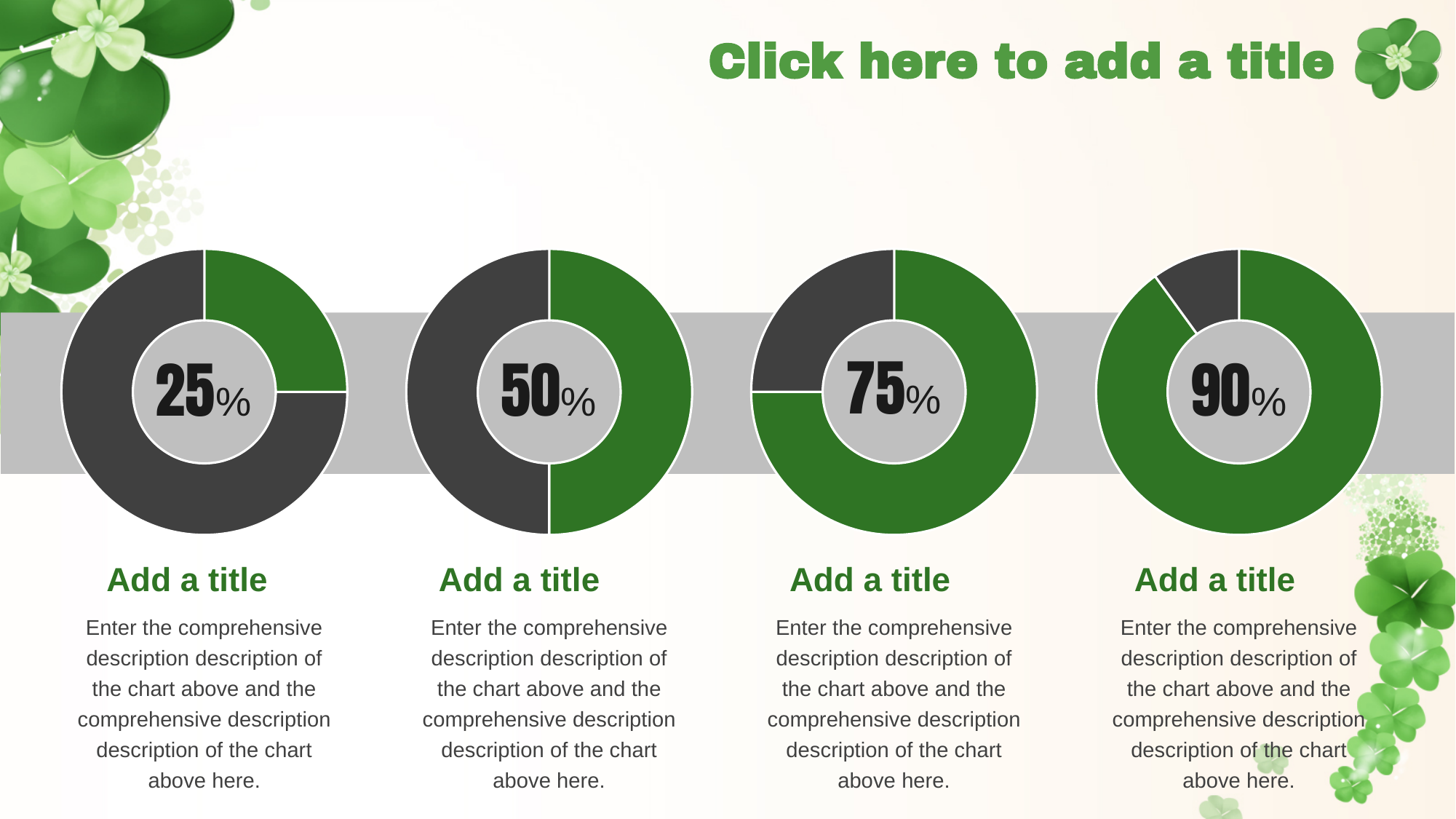

# Click here to add a title

### Chart

| Category | 列2 |
|---|---|
| A | 25.0 |
| 第二季度 | 75.0 |

### Chart

| Category | 列2 |
|---|---|
| A | 50.0 |
| B | 50.0 |

### Chart

| Category | 列2 |
|---|---|
| A | 75.0 |
| B | 25.0 |

### Chart

| Category | 列2 |
|---|---|
| 第一季度 | 90.0 |
| 第二季度 | 10.0 |
75%
50%
90%
25%
Add a title
Add a title
Add a title
Add a title
Enter the comprehensive description description of the chart above and the comprehensive description description of the chart above here.
Enter the comprehensive description description of the chart above and the comprehensive description description of the chart above here.
Enter the comprehensive description description of the chart above and the comprehensive description description of the chart above here.
Enter the comprehensive description description of the chart above and the comprehensive description description of the chart above here.